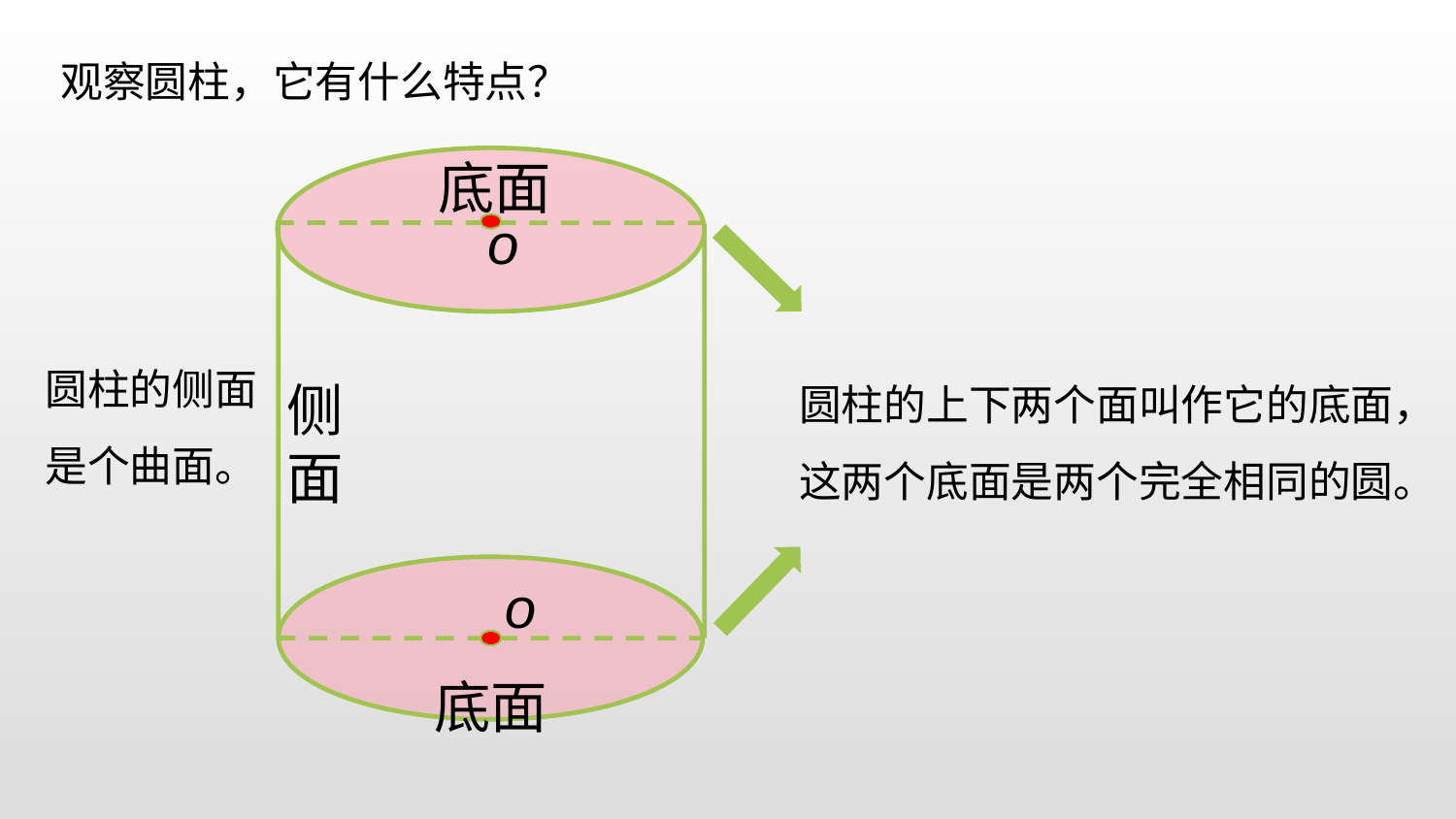

观察圆柱，它有什么特点？
底面

o

圆柱的侧面是个曲面。
圆柱的上下两个面叫作它的底面，这两个底面是两个完全相同的圆。
侧面

o

底面